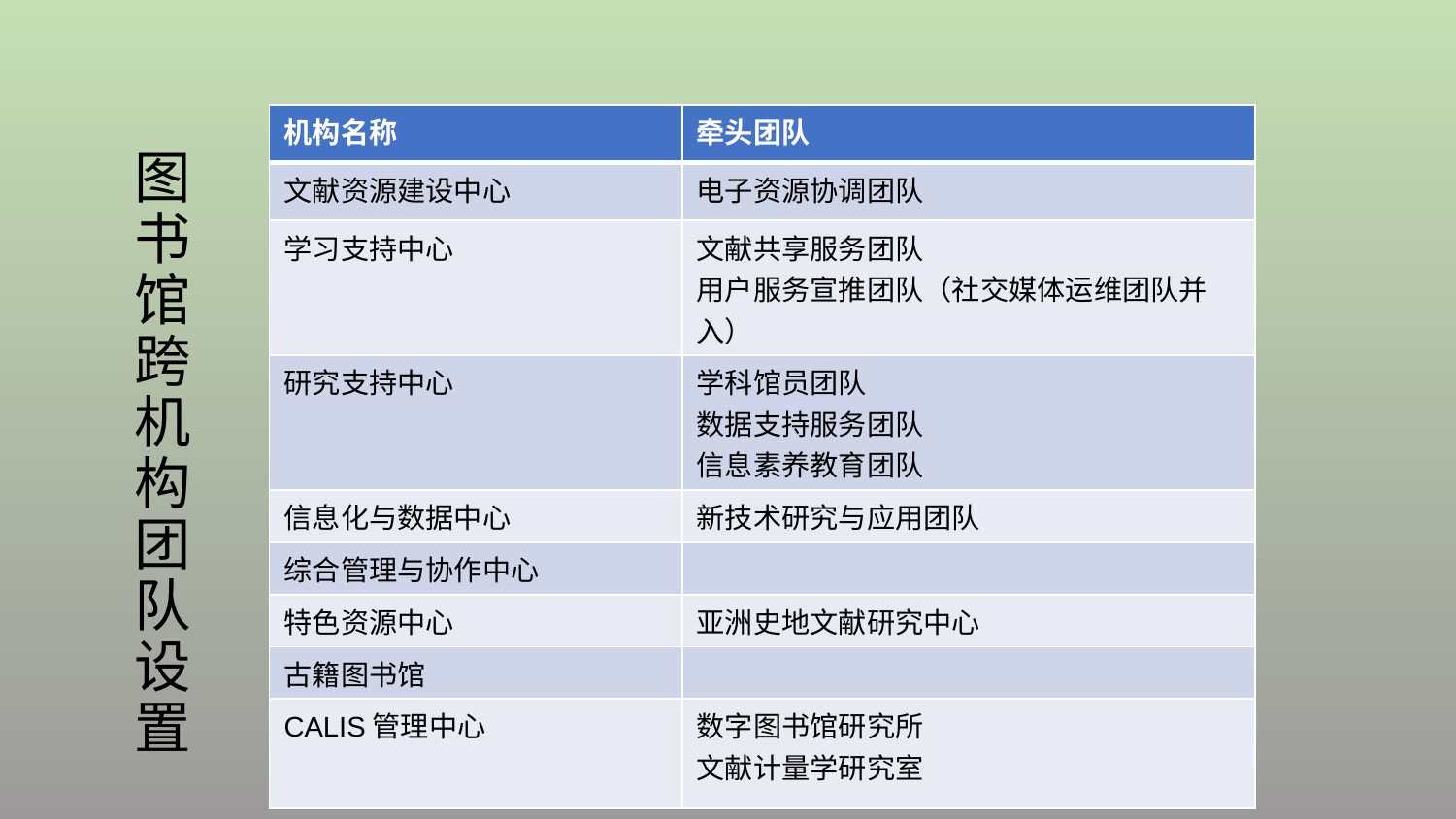

| 机构名称 | 牵头团队 |
| --- | --- |
| 文献资源建设中心 | 电子资源协调团队 |
| 学习支持中心 | 文献共享服务团队 用户服务宣推团队（社交媒体运维团队并入） |
| 研究支持中心 | 学科馆员团队 数据支持服务团队 信息素养教育团队 |
| 信息化与数据中心 | 新技术研究与应用团队 |
| 综合管理与协作中心 |  |
| 特色资源中心 | 亚洲史地文献研究中心 |
| 古籍图书馆 |  |
| CALIS管理中心 | 数字图书馆研究所 文献计量学研究室 |
# 图书馆跨机构团队设置